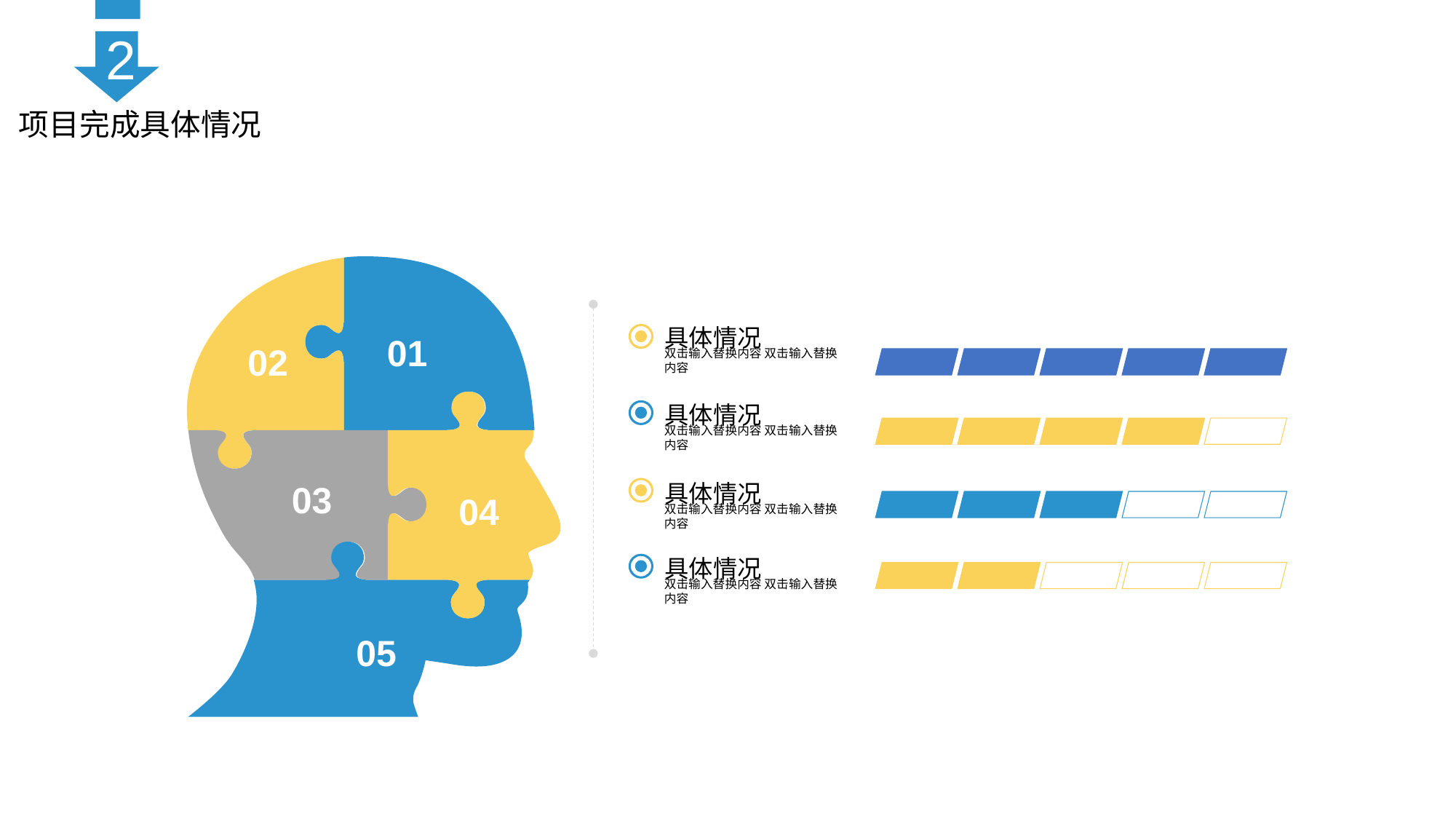

2
项目完成具体情况

具体情况
双击输入替换内容 双击输入替换内容

01
02

具体情况
双击输入替换内容 双击输入替换内容

03
具体情况
双击输入替换内容 双击输入替换内容

04

具体情况
双击输入替换内容 双击输入替换内容

05